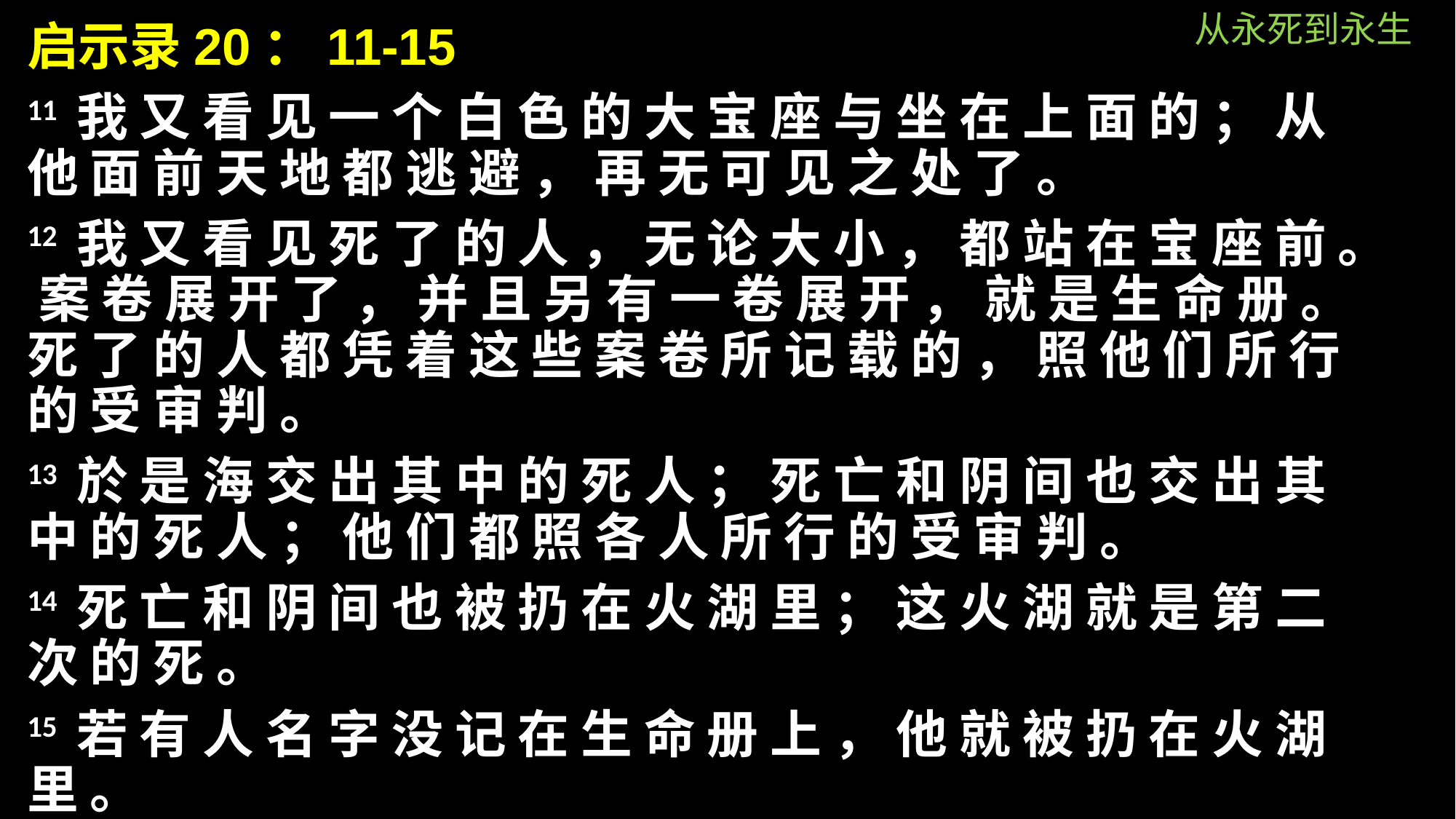

从永死到永生
启示录20：11-15
11 我 又 看 见 一 个 白 色 的 大 宝 座 与 坐 在 上 面 的 ； 从 他 面 前 天 地 都 逃 避 ， 再 无 可 见 之 处 了 。
12 我 又 看 见 死 了 的 人 ， 无 论 大 小 ， 都 站 在 宝 座 前 。 案 卷 展 开 了 ， 并 且 另 有 一 卷 展 开 ， 就 是 生 命 册 。 死 了 的 人 都 凭 着 这 些 案 卷 所 记 载 的 ， 照 他 们 所 行 的 受 审 判 。
13 於 是 海 交 出 其 中 的 死 人 ； 死 亡 和 阴 间 也 交 出 其 中 的 死 人 ； 他 们 都 照 各 人 所 行 的 受 审 判 。
14 死 亡 和 阴 间 也 被 扔 在 火 湖 里 ； 这 火 湖 就 是 第 二 次 的 死 。
15 若 有 人 名 字 没 记 在 生 命 册 上 ， 他 就 被 扔 在 火 湖 里 。